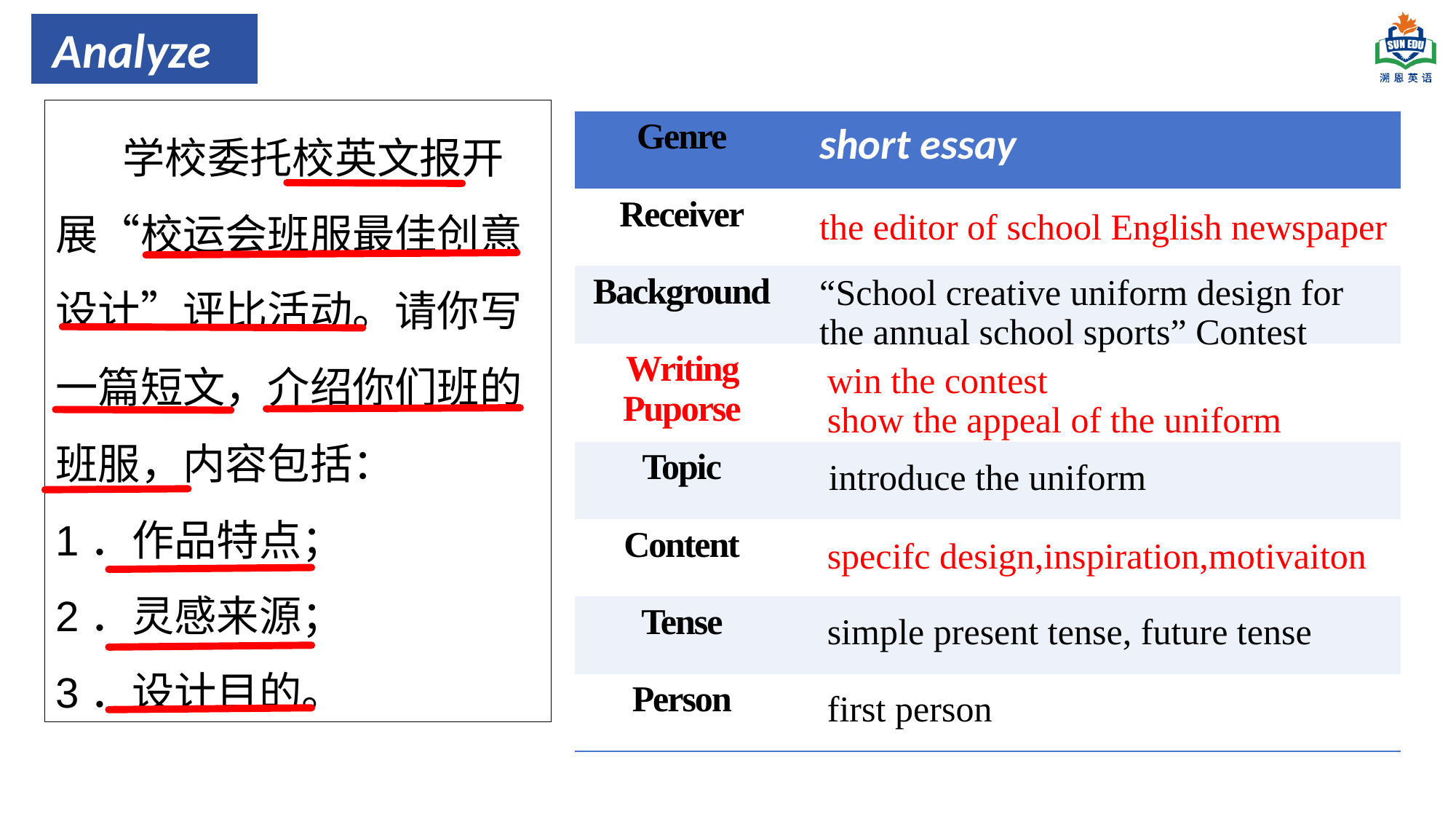

Analyze
      学校委托校英文报开展“校运会班服最佳创意设计”评比活动。请你写一篇短文，介绍你们班的班服，内容包括：
1．作品特点；
2．灵感来源；
3．设计目的。
| Genre |  |
| --- | --- |
| Receiver |  |
| Background |  |
| Writing Puporse |  |
| Topic |  |
| Content |  |
| Tense |  |
| Person |  |
short essay
the editor of school English newspaper
“School creative uniform design for the annual school sports” Contest
win the contest
show the appeal of the uniform
 introduce the uniform
specifc design,inspiration,motivaiton
simple present tense, future tense
first person